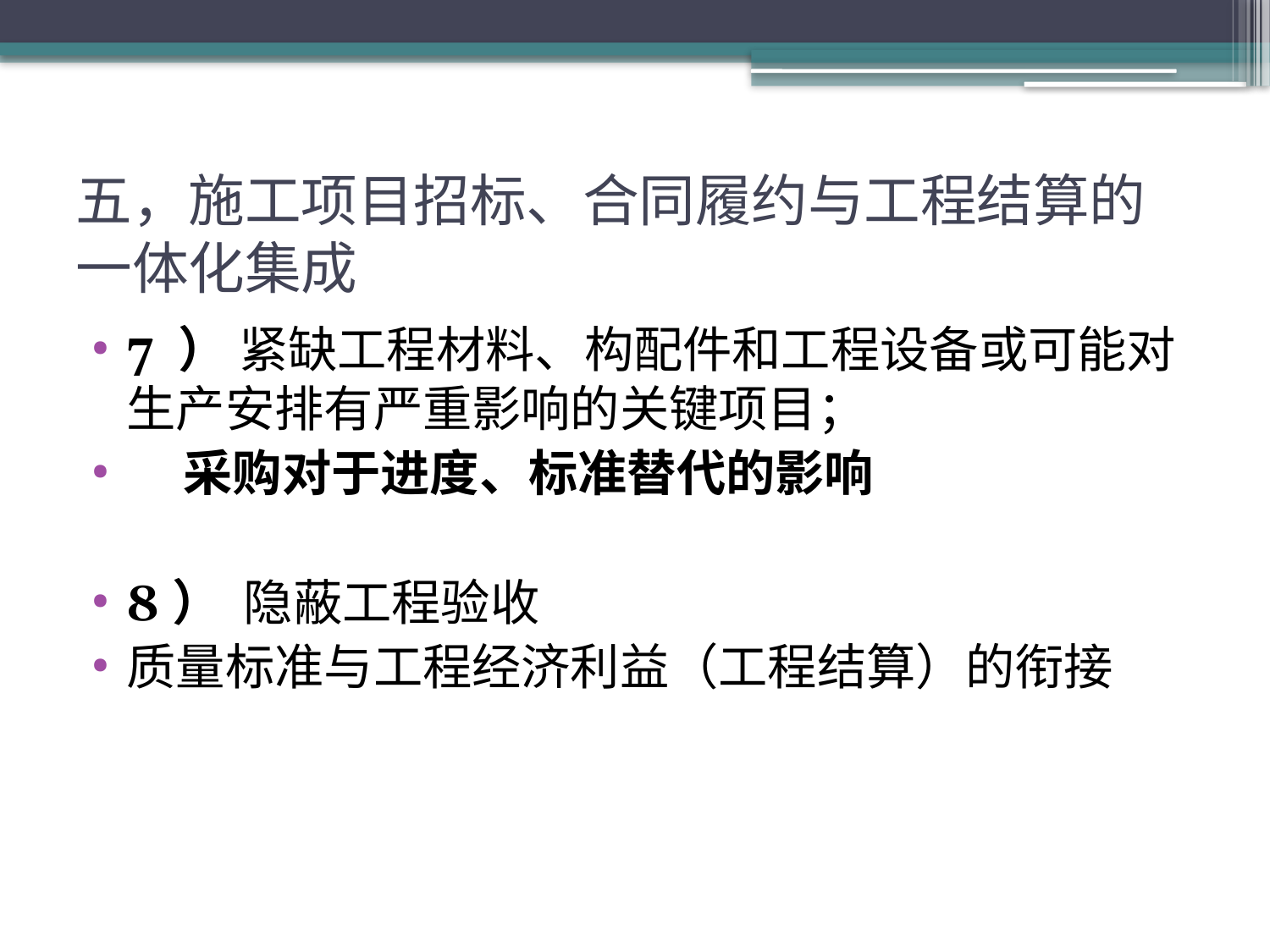

# 五，施工项目招标、合同履约与工程结算的一体化集成
7 ） 紧缺工程材料、构配件和工程设备或可能对生产安排有严重影响的关键项目；
    采购对于进度、标准替代的影响

8）  隐蔽工程验收
质量标准与工程经济利益（工程结算）的衔接